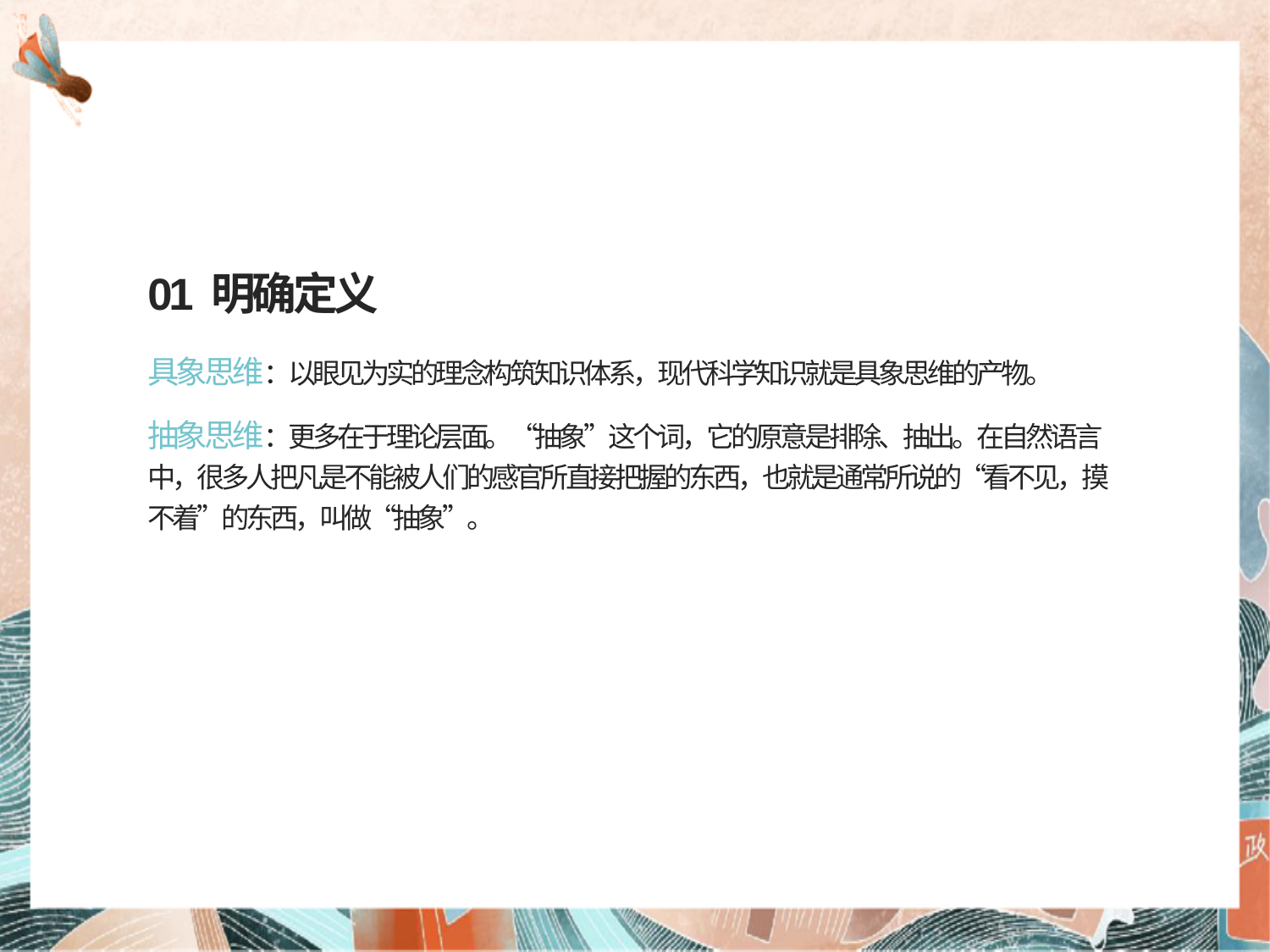

# 01 明确定义
具象思维：以眼见为实的理念构筑知识体系，现代科学知识就是具象思维的产物。
抽象思维：更多在于理论层面。“抽象”这个词，它的原意是排除、抽出。在自然语言中，很多人把凡是不能被人们的感官所直接把握的东西，也就是通常所说的“看不见，摸不着”的东西，叫做“抽象”。